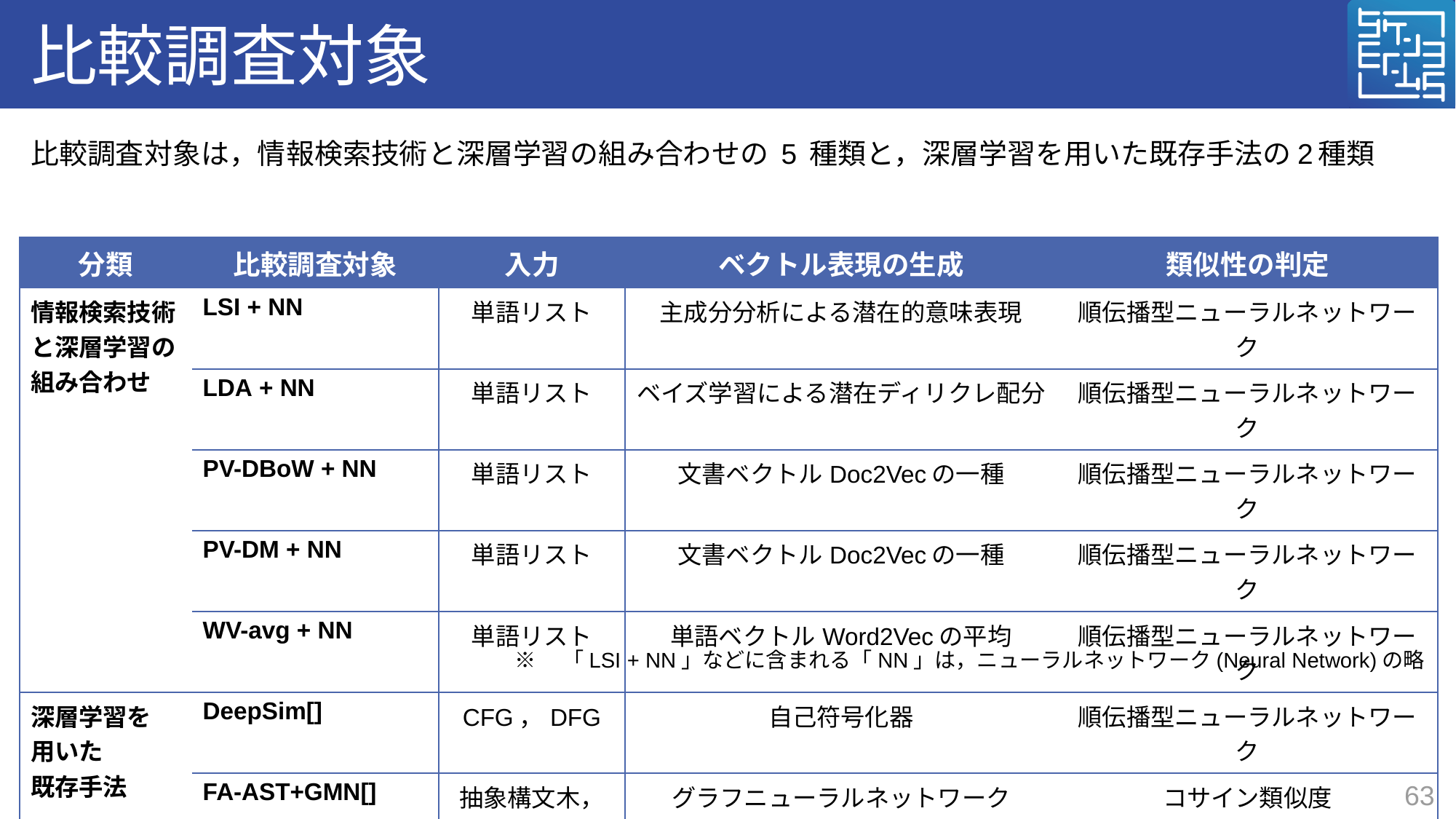

# 比較調査対象
比較調査対象は，情報検索技術と深層学習の組み合わせの 5 種類と，深層学習を用いた既存手法の2種類
| 分類 | 比較調査対象 | 入力 | ベクトル表現の生成 | 類似性の判定 |
| --- | --- | --- | --- | --- |
| 情報検索技術と深層学習の組み合わせ | LSI + NN | 単語リスト | 主成分分析による潜在的意味表現 | 順伝播型ニューラルネットワーク |
|  | LDA + NN | 単語リスト | ベイズ学習による潜在ディリクレ配分 | 順伝播型ニューラルネットワーク |
|  | PV-DBoW + NN | 単語リスト | 文書ベクトルDoc2Vecの一種 | 順伝播型ニューラルネットワーク |
|  | PV-DM + NN | 単語リスト | 文書ベクトルDoc2Vecの一種 | 順伝播型ニューラルネットワーク |
|  | WV-avg + NN | 単語リスト | 単語ベクトルWord2Vecの平均 | 順伝播型ニューラルネットワーク |
| 深層学習を 用いた 既存手法 | DeepSim[] | CFG，DFG | 自己符号化器 | 順伝播型ニューラルネットワーク |
|  | FA-AST+GMN[] | 抽象構文木， CDG，DFG | グラフニューラルネットワーク | コサイン類似度 |
※　「LSI + NN」などに含まれる「NN」は，ニューラルネットワーク(Neural Network)の略
63